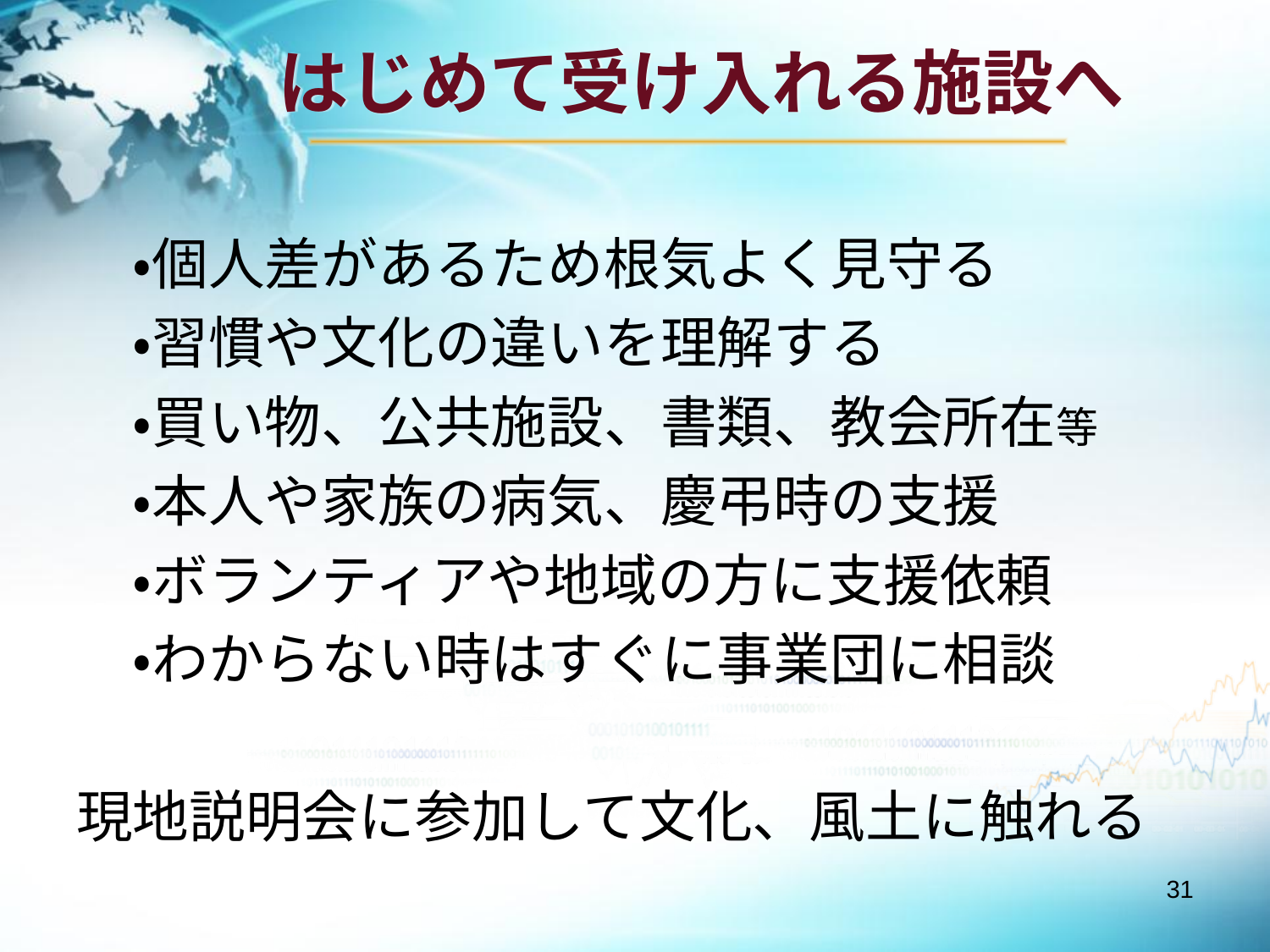

# はじめて受け入れる施設へ
　・個人差があるため根気よく見守る
　・習慣や文化の違いを理解する
　・買い物、公共施設、書類、教会所在等
　・本人や家族の病気、慶弔時の支援
　・ボランティアや地域の方に支援依頼
　・わからない時はすぐに事業団に相談

現地説明会に参加して文化、風土に触れる
31